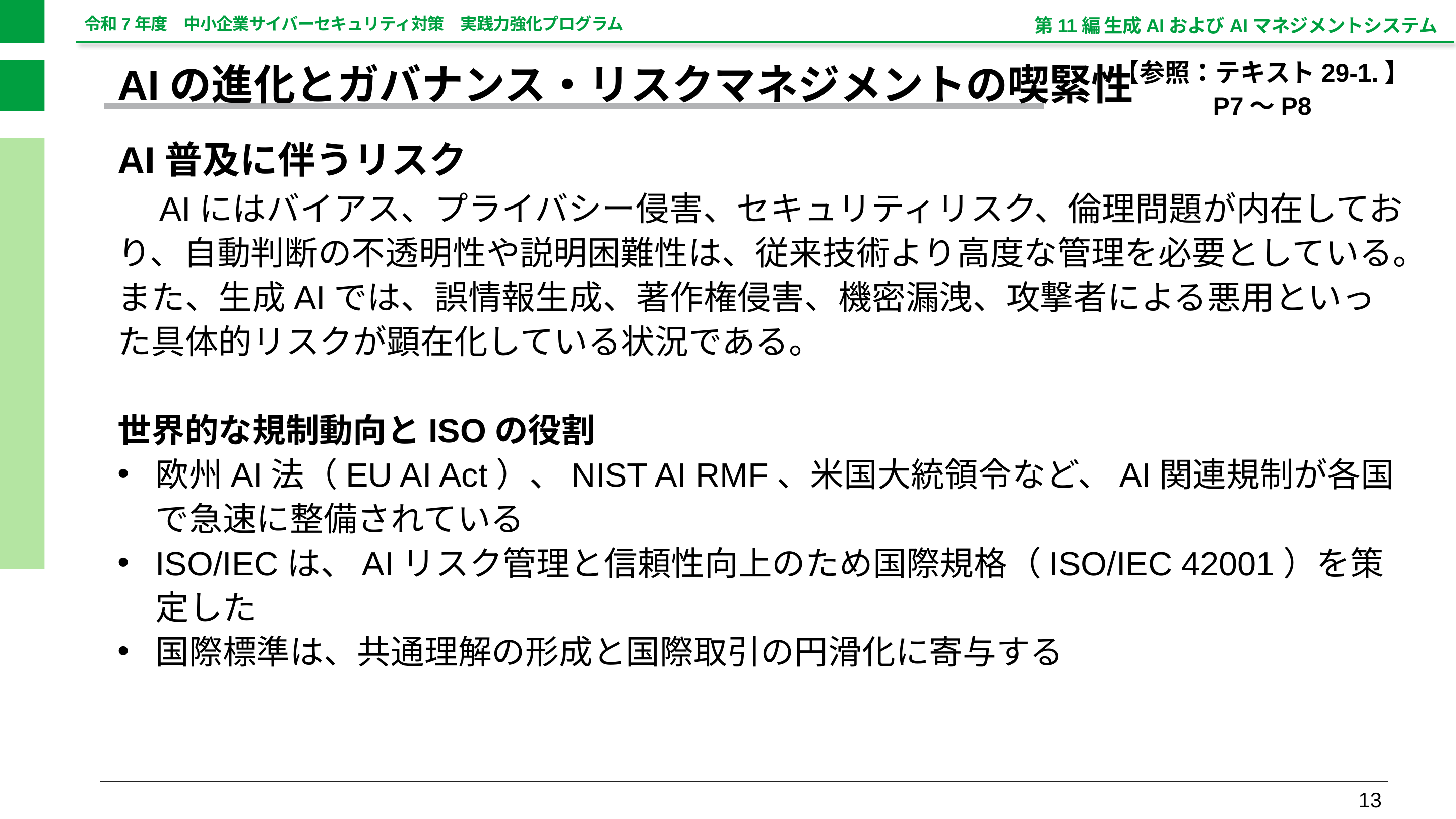

第11編 生成AIおよびAIマネジメントシステム
【参照：テキスト29-1.】
P7～P8
AIの進化とガバナンス・リスクマネジメントの喫緊性
AI普及に伴うリスク
　AIにはバイアス、プライバシー侵害、セキュリティリスク、倫理問題が内在しており、自動判断の不透明性や説明困難性は、従来技術より高度な管理を必要としている。また、生成AIでは、誤情報生成、著作権侵害、機密漏洩、攻撃者による悪用といった具体的リスクが顕在化している状況である。

世界的な規制動向とISOの役割
欧州AI法（EU AI Act）、NIST AI RMF、米国大統領令など、AI関連規制が各国で急速に整備されている
ISO/IECは、AIリスク管理と信頼性向上のため国際規格（ISO/IEC 42001）を策定した
国際標準は、共通理解の形成と国際取引の円滑化に寄与する